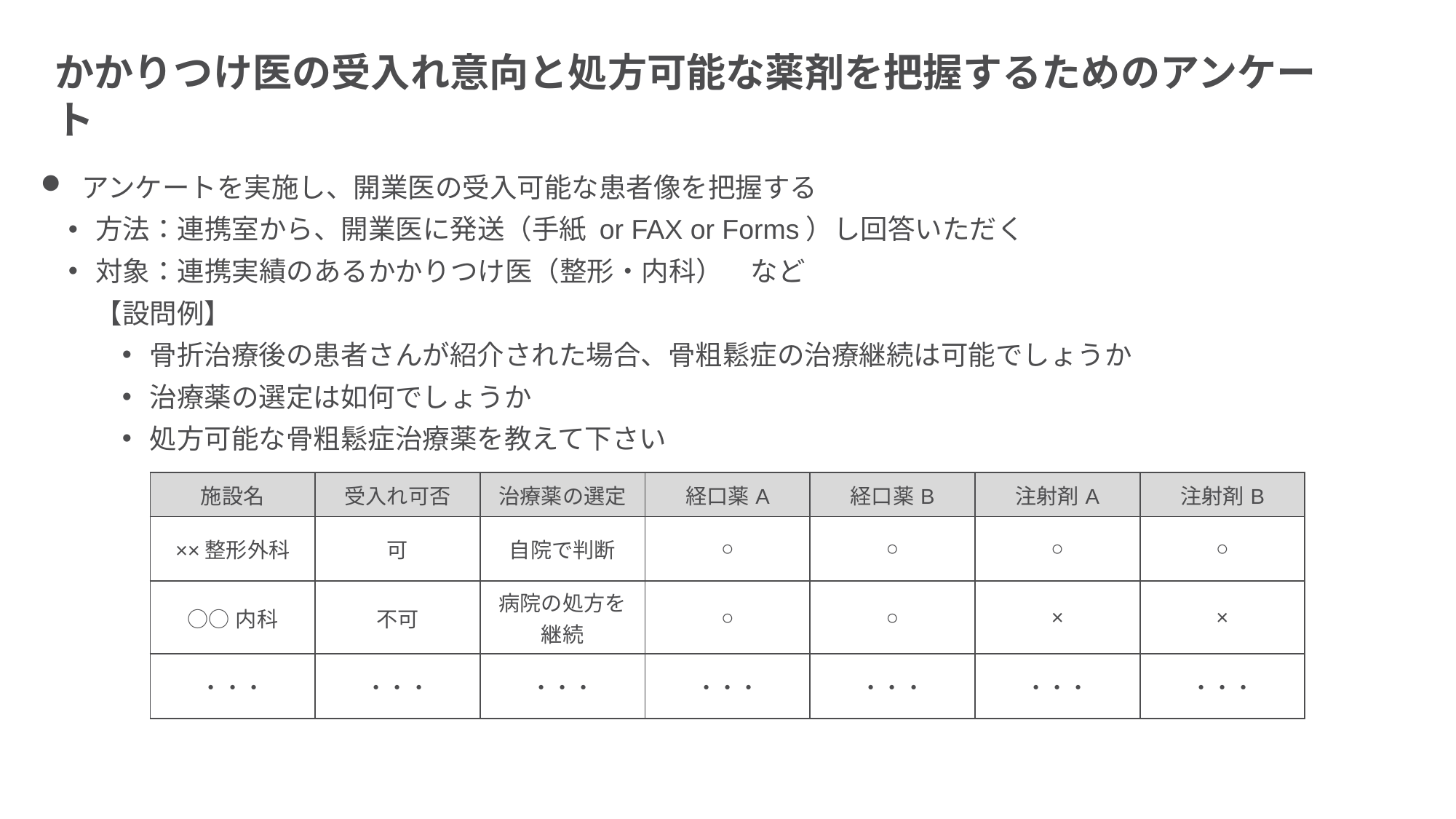

# かかりつけ医の受入れ意向と処方可能な薬剤を把握するためのアンケート
アンケートを実施し、開業医の受入可能な患者像を把握する
方法：連携室から、開業医に発送（手紙 or FAX or Forms）し回答いただく
対象：連携実績のあるかかりつけ医（整形・内科）　など
【設問例】
骨折治療後の患者さんが紹介された場合、骨粗鬆症の治療継続は可能でしょうか
治療薬の選定は如何でしょうか
処方可能な骨粗鬆症治療薬を教えて下さい

| 施設名 | 受入れ可否 | 治療薬の選定 | 経口薬A | 経口薬B | 注射剤A | 注射剤B |
| --- | --- | --- | --- | --- | --- | --- |
| ××整形外科 | 可 | 自院で判断 | ○ | ○ | ○ | ○ |
| ○○内科 | 不可 | 病院の処方を継続 | ○ | ○ | × | × |
| ・・・ | ・・・ | ・・・ | ・・・ | ・・・ | ・・・ | ・・・ |